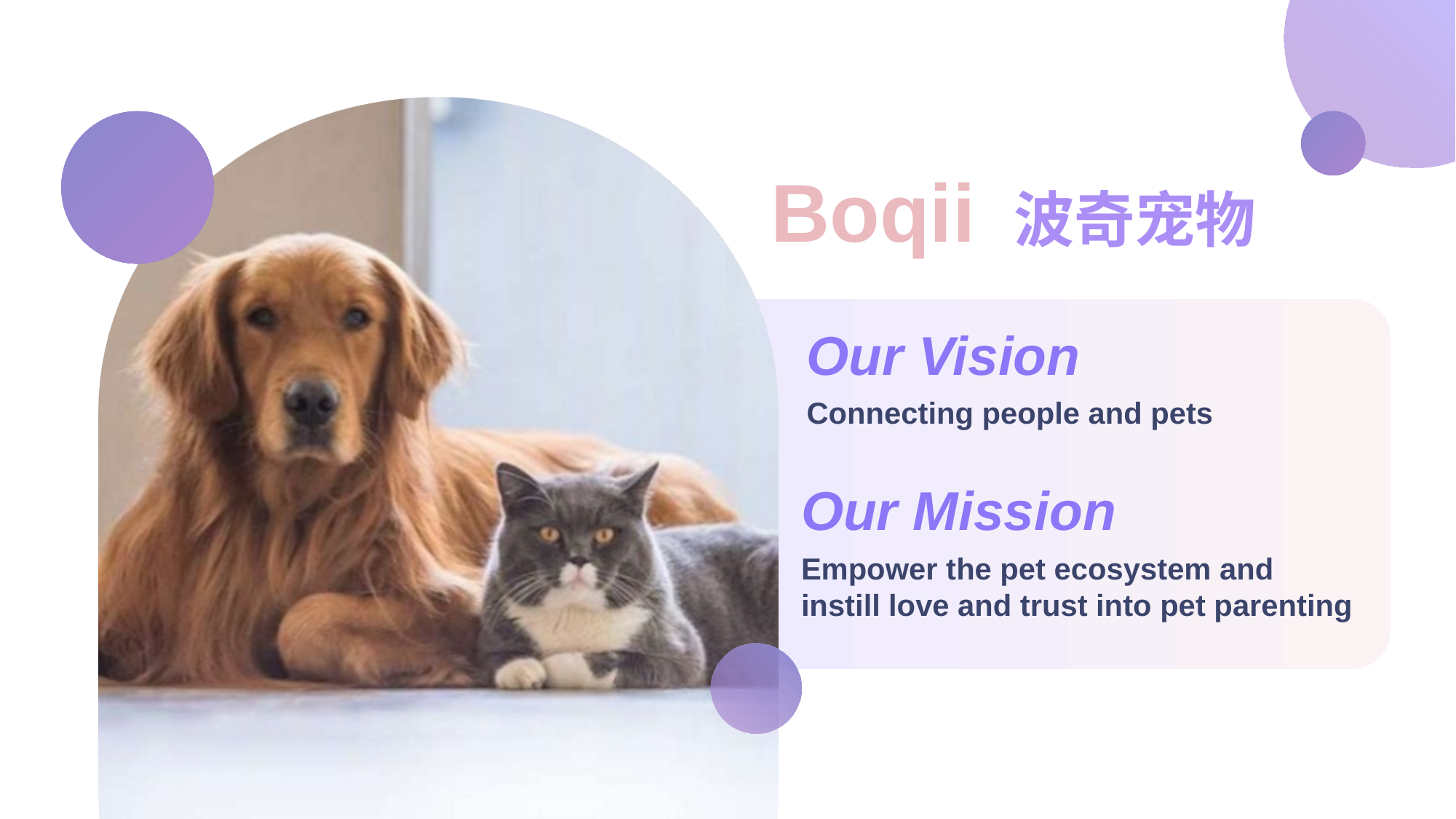

Boqii 波奇宠物
Our Vision
Connecting people and pets
Our Mission
Empower the pet ecosystem and                   instill love and trust into pet parenting